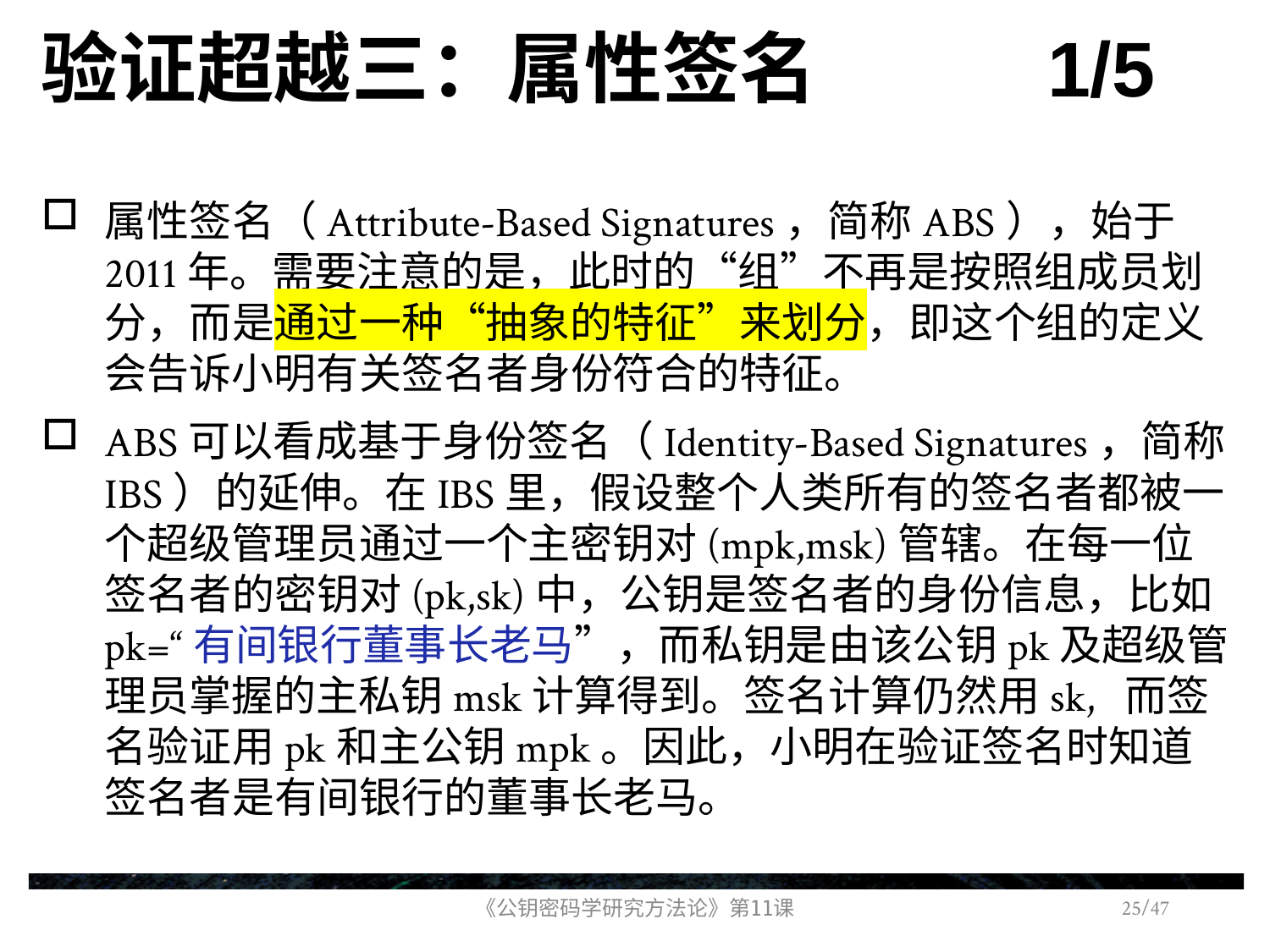

# 验证超越三：属性签名            1/5
属性签名（Attribute-Based Signatures，简称ABS），始于2011年。需要注意的是，此时的“组”不再是按照组成员划分，而是通过一种“抽象的特征”来划分，即这个组的定义会告诉小明有关签名者身份符合的特征。
ABS可以看成基于身份签名（Identity-Based Signatures，简称IBS）的延伸。在IBS里，假设整个人类所有的签名者都被一个超级管理员通过一个主密钥对(mpk,msk)管辖。在每一位签名者的密钥对(pk,sk)中，公钥是签名者的身份信息，比如pk=“有间银行董事长老马”，而私钥是由该公钥pk及超级管理员掌握的主私钥msk计算得到。签名计算仍然用sk,  而签名验证用pk和主公钥mpk。因此，小明在验证签名时知道签名者是有间银行的董事长老马。
《公钥密码学研究方法论》第11课
25/47